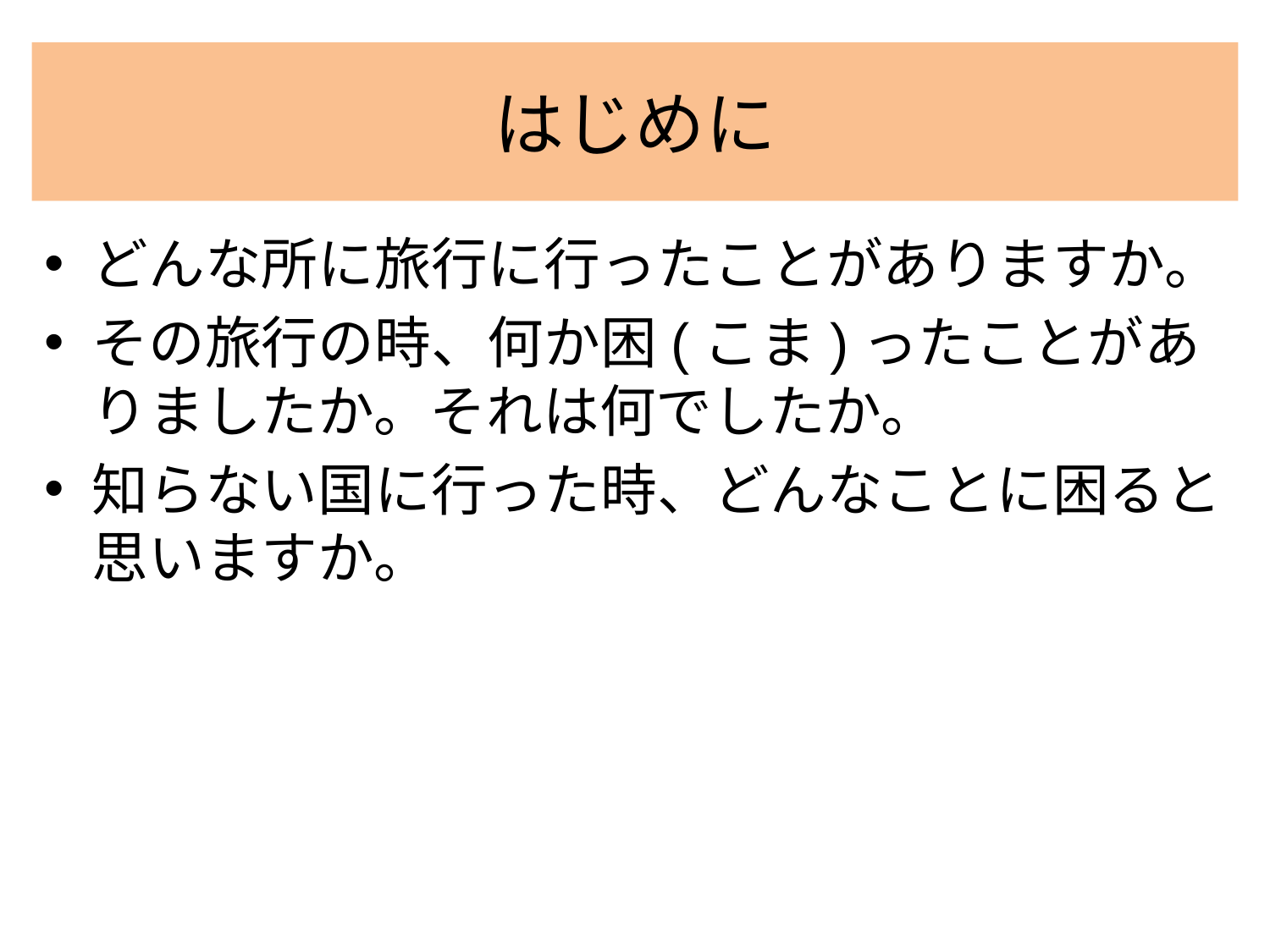

# はじめに
どんな所に旅行に行ったことがありますか。
その旅行の時、何か困(こま)ったことがありましたか。それは何でしたか。
知らない国に行った時、どんなことに困ると思いますか。